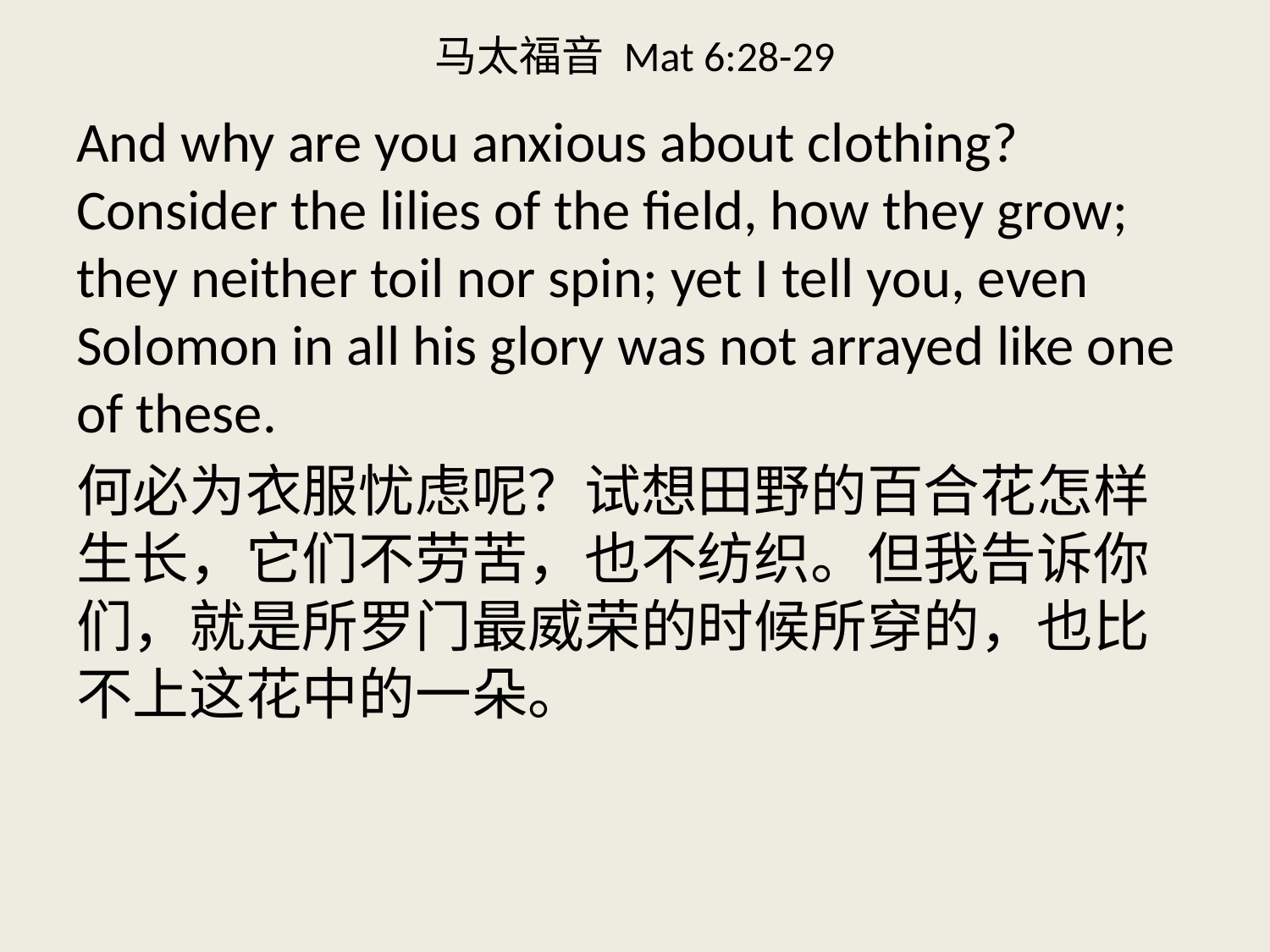

# 马太福音 Mat 6:28-29
And why are you anxious about clothing? Consider the lilies of the field, how they grow; they neither toil nor spin; yet I tell you, even Solomon in all his glory was not arrayed like one of these.
何必为衣服忧虑呢？试想田野的百合花怎样生长，它们不劳苦，也不纺织。但我告诉你们，就是所罗门最威荣的时候所穿的，也比不上这花中的一朵。